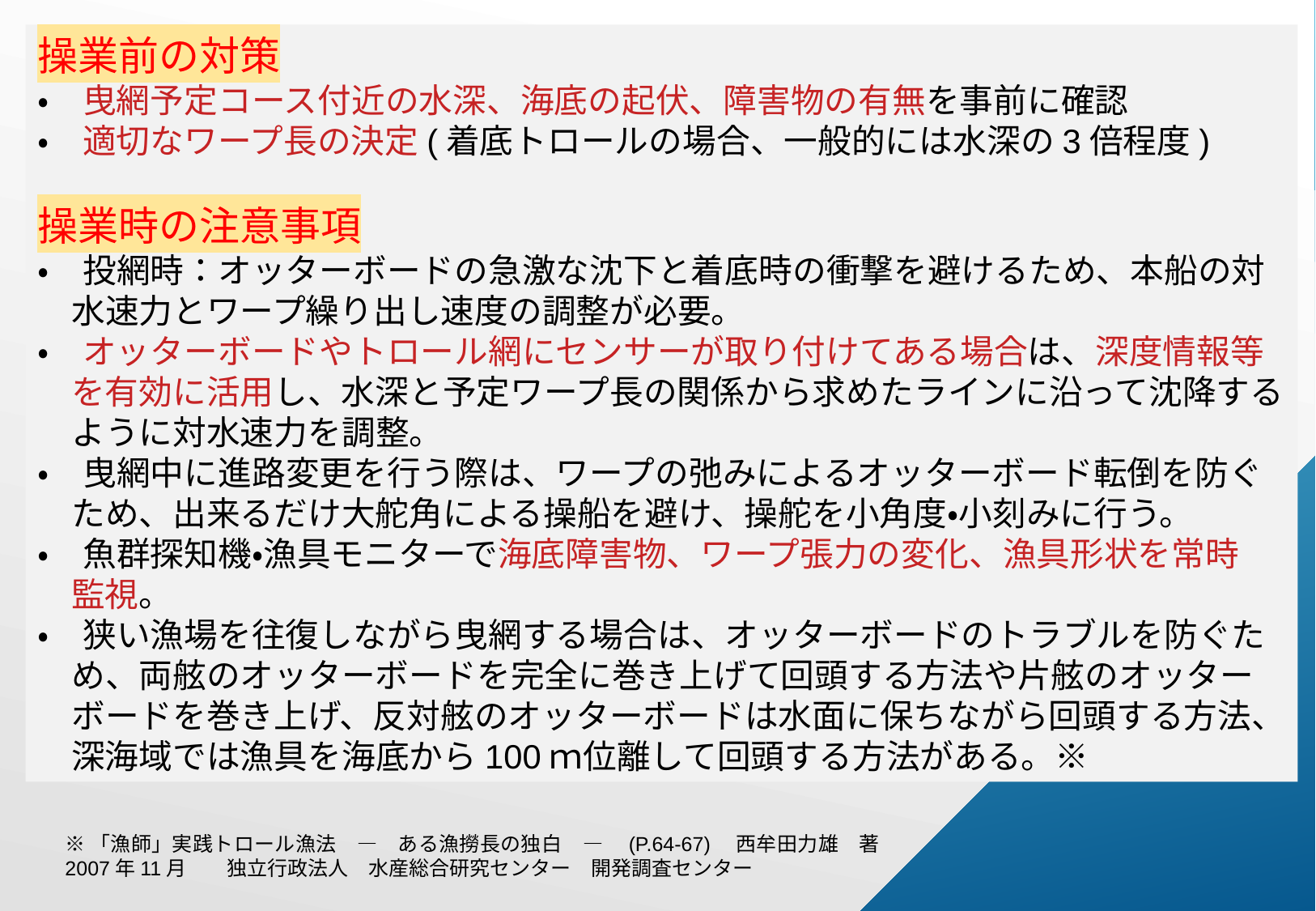

操業前の対策
・　曳網予定コース付近の水深、海底の起伏、障害物の有無を事前に確認
・　適切なワープ長の決定(着底トロールの場合、一般的には水深の3倍程度)

操業時の注意事項
・　投網時：オッターボードの急激な沈下と着底時の衝撃を避けるため、本船の対
　水速力とワープ繰り出し速度の調整が必要。
・　オッターボードやトロール網にセンサーが取り付けてある場合は、深度情報等
　を有効に活用し、水深と予定ワープ長の関係から求めたラインに沿って沈降する
　ように対水速力を調整。
・　曳網中に進路変更を行う際は、ワープの弛みによるオッターボード転倒を防ぐ
　ため、出来るだけ大舵角による操船を避け、操舵を小角度・小刻みに行う。
・　魚群探知機・漁具モニターで海底障害物、ワープ張力の変化、漁具形状を常時
　監視。
・　狭い漁場を往復しながら曳網する場合は、オッターボードのトラブルを防ぐた
　め、両舷のオッターボードを完全に巻き上げて回頭する方法や片舷のオッター
　ボードを巻き上げ、反対舷のオッターボードは水面に保ちながら回頭する方法、
　深海域では漁具を海底から100ｍ位離して回頭する方法がある。※
※「漁師」実践トロール漁法　―　ある漁撈長の独白　―　(P.64-67)　西牟田力雄　著　2007年11月　　独立行政法人　水産総合研究センター　開発調査センター